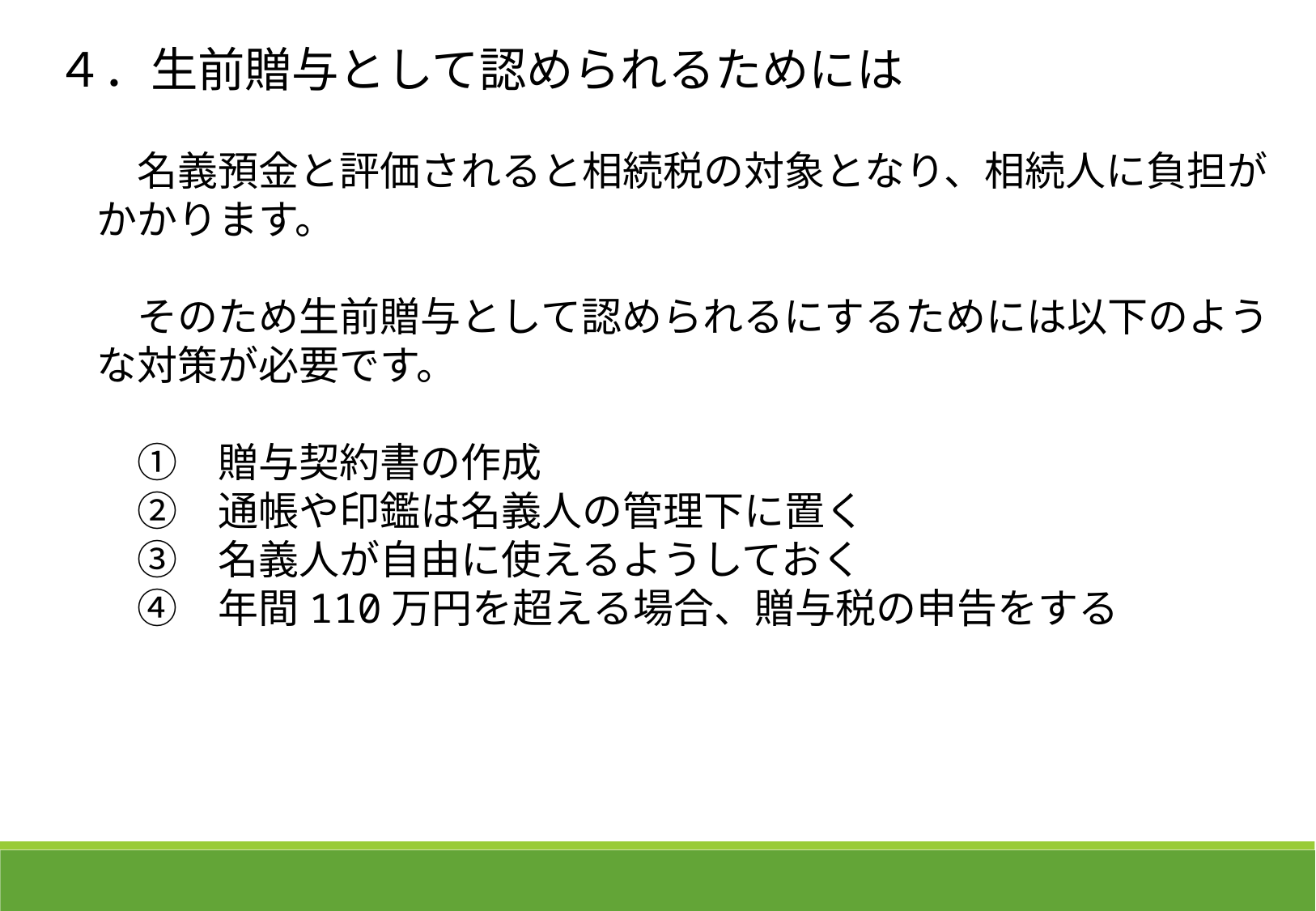

４．生前贈与として認められるためには

　　名義預金と評価されると相続税の対象となり、相続人に負担が
　かかります。

　　そのため生前贈与として認められるにするためには以下のよう
　な対策が必要です。

　　①　贈与契約書の作成
　　②　通帳や印鑑は名義人の管理下に置く
　　③　名義人が自由に使えるようしておく
　　④　年間110万円を超える場合、贈与税の申告をする